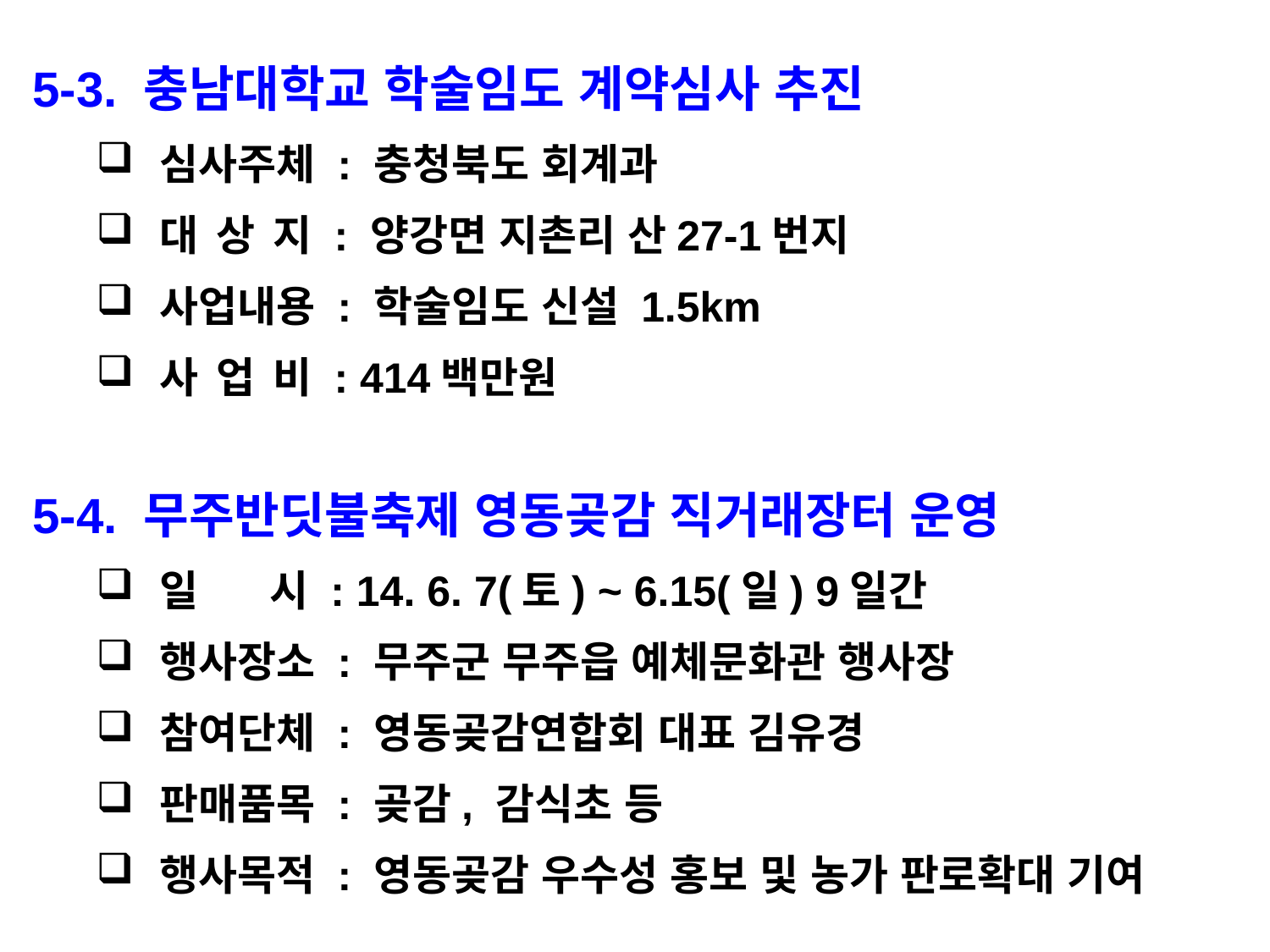

5-3. 충남대학교 학술임도 계약심사 추진
심사주체 : 충청북도 회계과
대  상  지 : 양강면 지촌리 산27-1번지
사업내용 : 학술임도 신설 1.5km
사  업  비 : 414백만원

5-4. 무주반딧불축제 영동곶감 직거래장터 운영
일      시 : 14. 6. 7(토) ~ 6.15(일) 9일간
행사장소 : 무주군 무주읍 예체문화관 행사장
참여단체 : 영동곶감연합회 대표 김유경
판매품목 : 곶감, 감식초 등
행사목적 : 영동곶감 우수성 홍보 및 농가 판로확대 기여